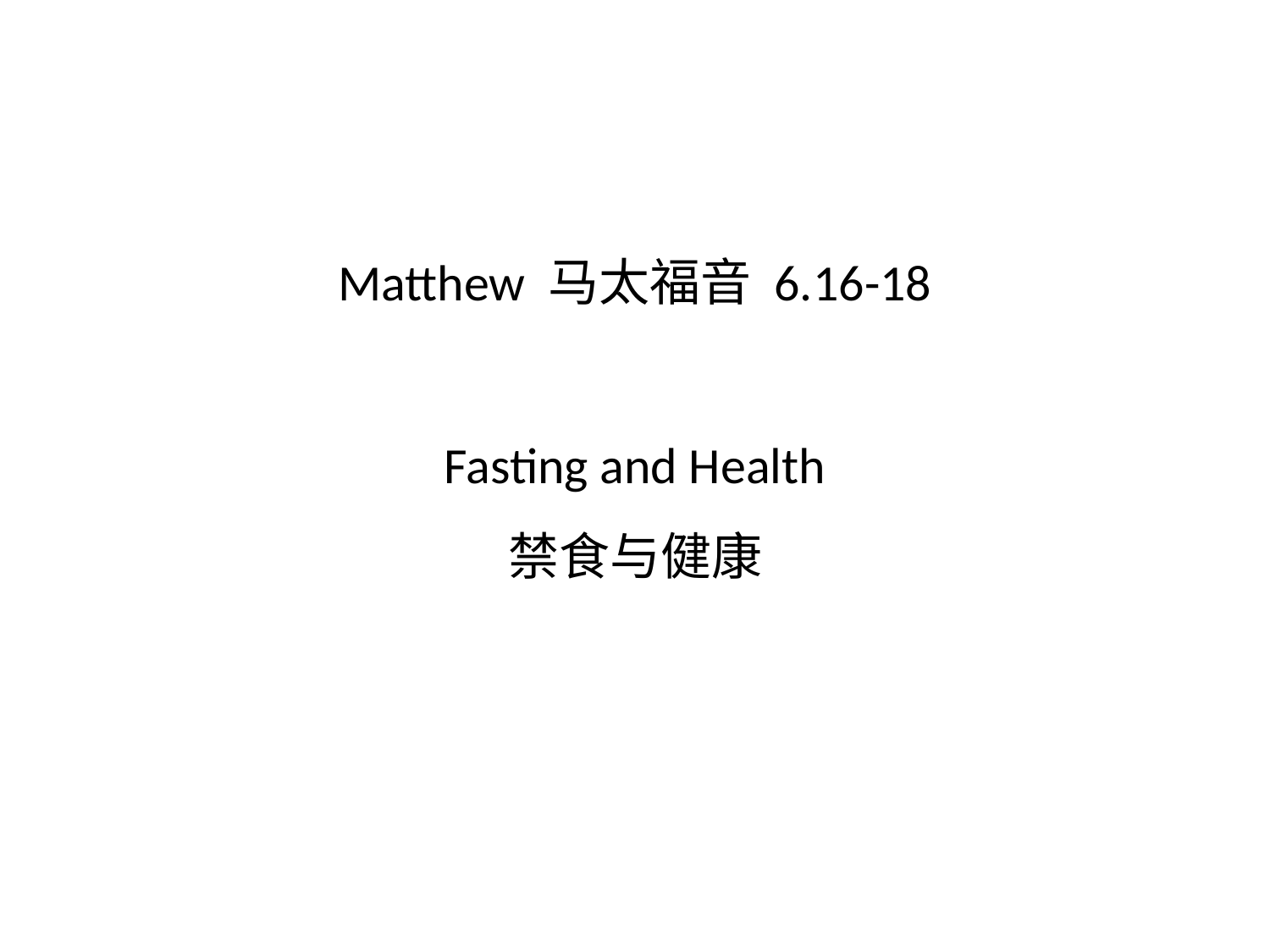

# Matthew 马太福音 6.16-18 Fasting and Health 禁食与健康